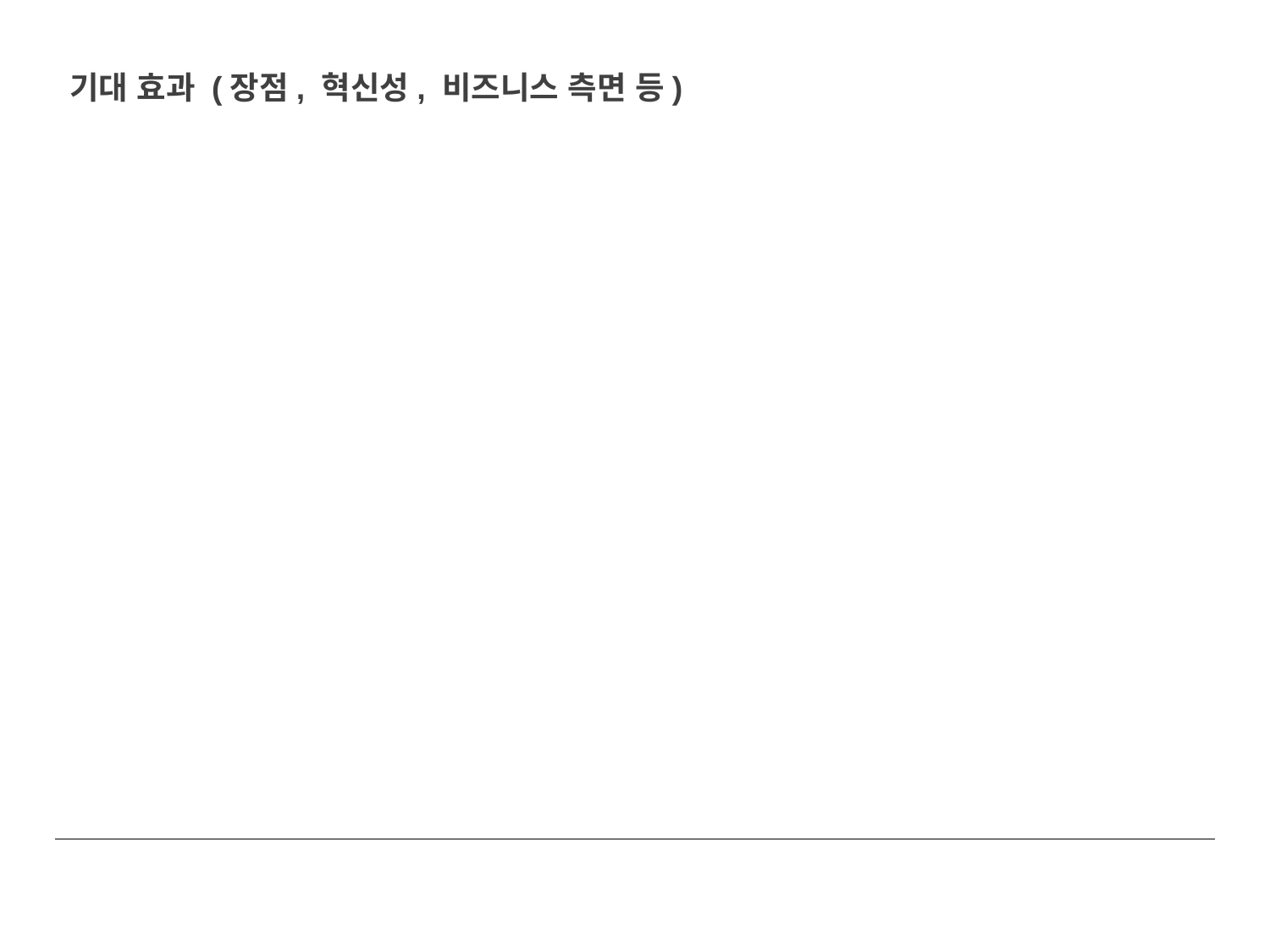

기대 효과 (장점, 혁신성, 비즈니스 측면 등)